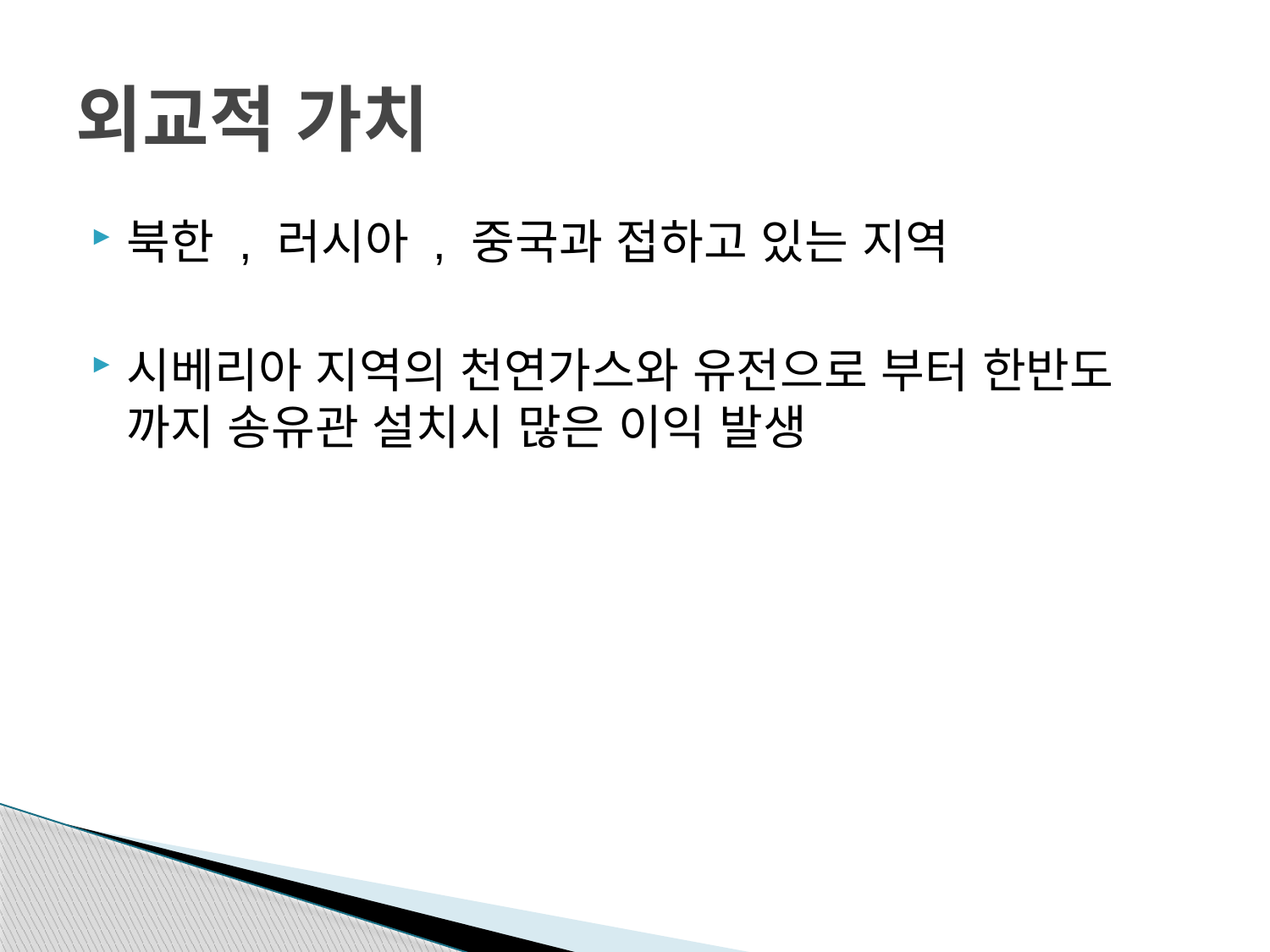

# 외교적 가치
북한 , 러시아 , 중국과 접하고 있는 지역

시베리아 지역의 천연가스와 유전으로 부터 한반도 까지 송유관 설치시 많은 이익 발생